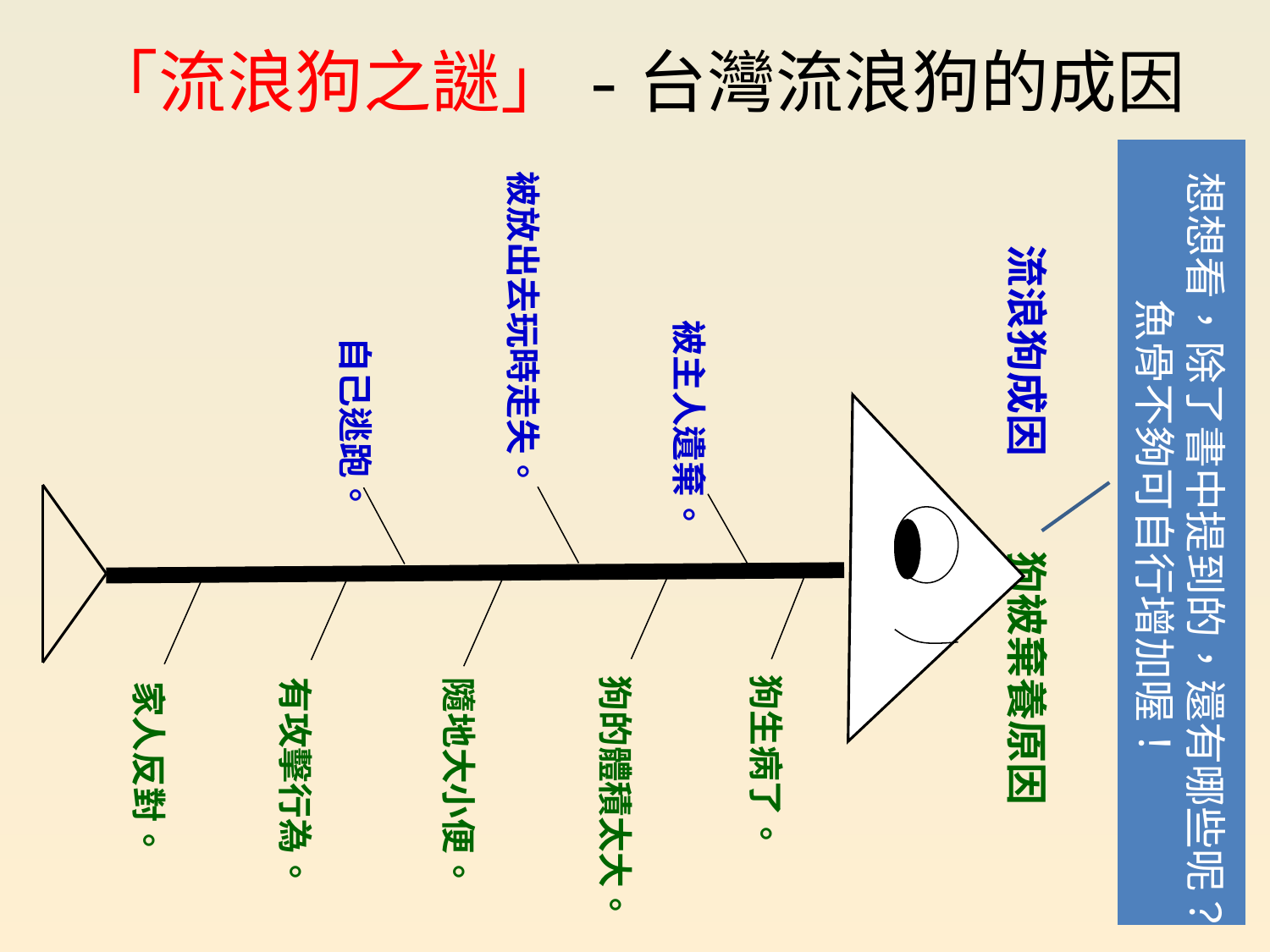

# 「流浪狗之謎」-台灣流浪狗的成因
想想看，除了書中提到的，還有哪些呢？
魚骨不夠可自行增加喔！
被放出去玩時走失。
流浪狗成因          狗被棄養原因
被主人遺棄。
自己逃跑。

狗的體積太大。
狗生病了。
有攻擊行為。
家人反對。
隨地大小便。